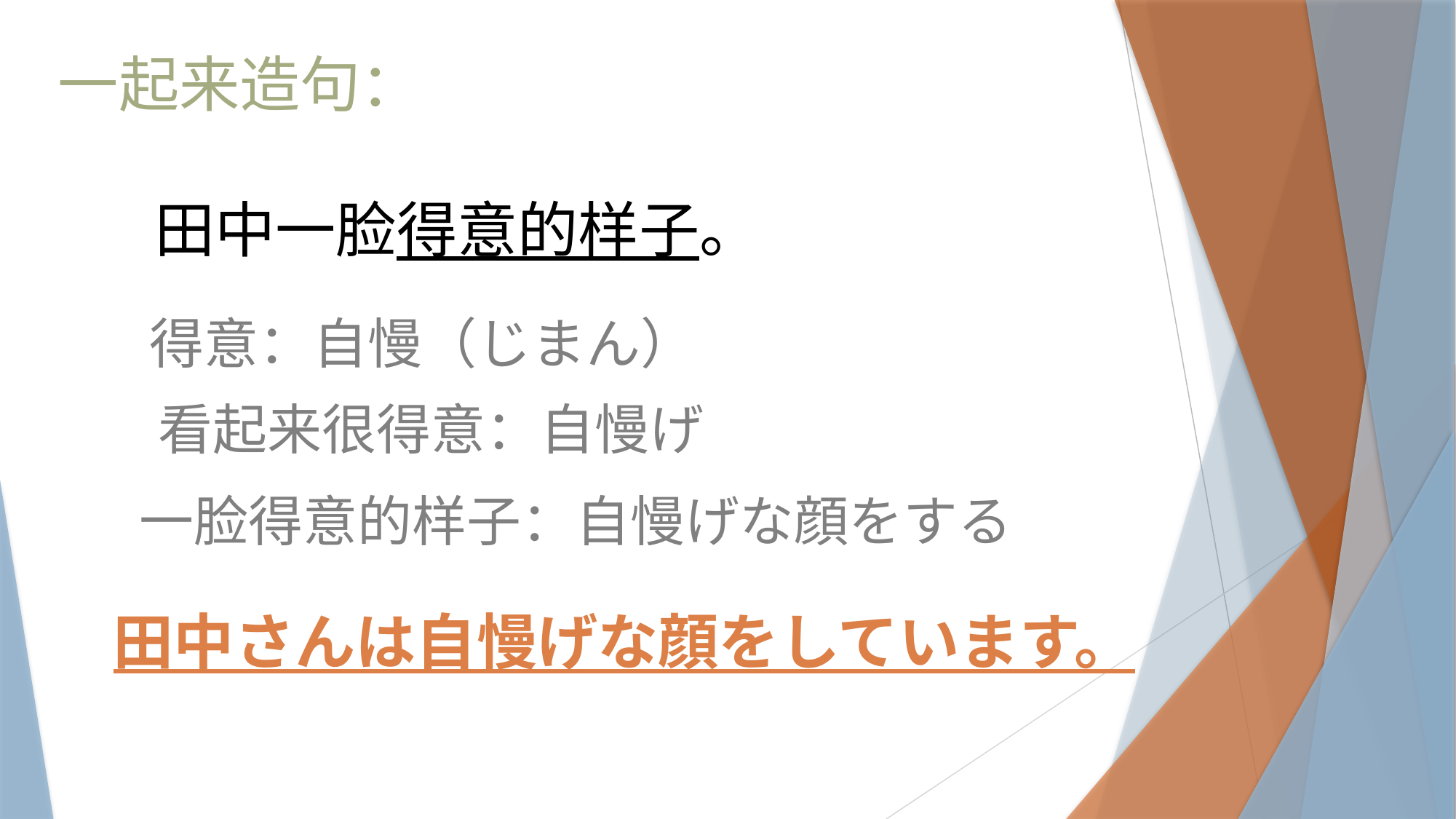

一起来造句：

      田中一脸得意的样子。
得意：自慢（じまん）
看起来很得意：自慢げ
一脸得意的样子：自慢げな顔をする
田中さんは自慢げな顔をしています。